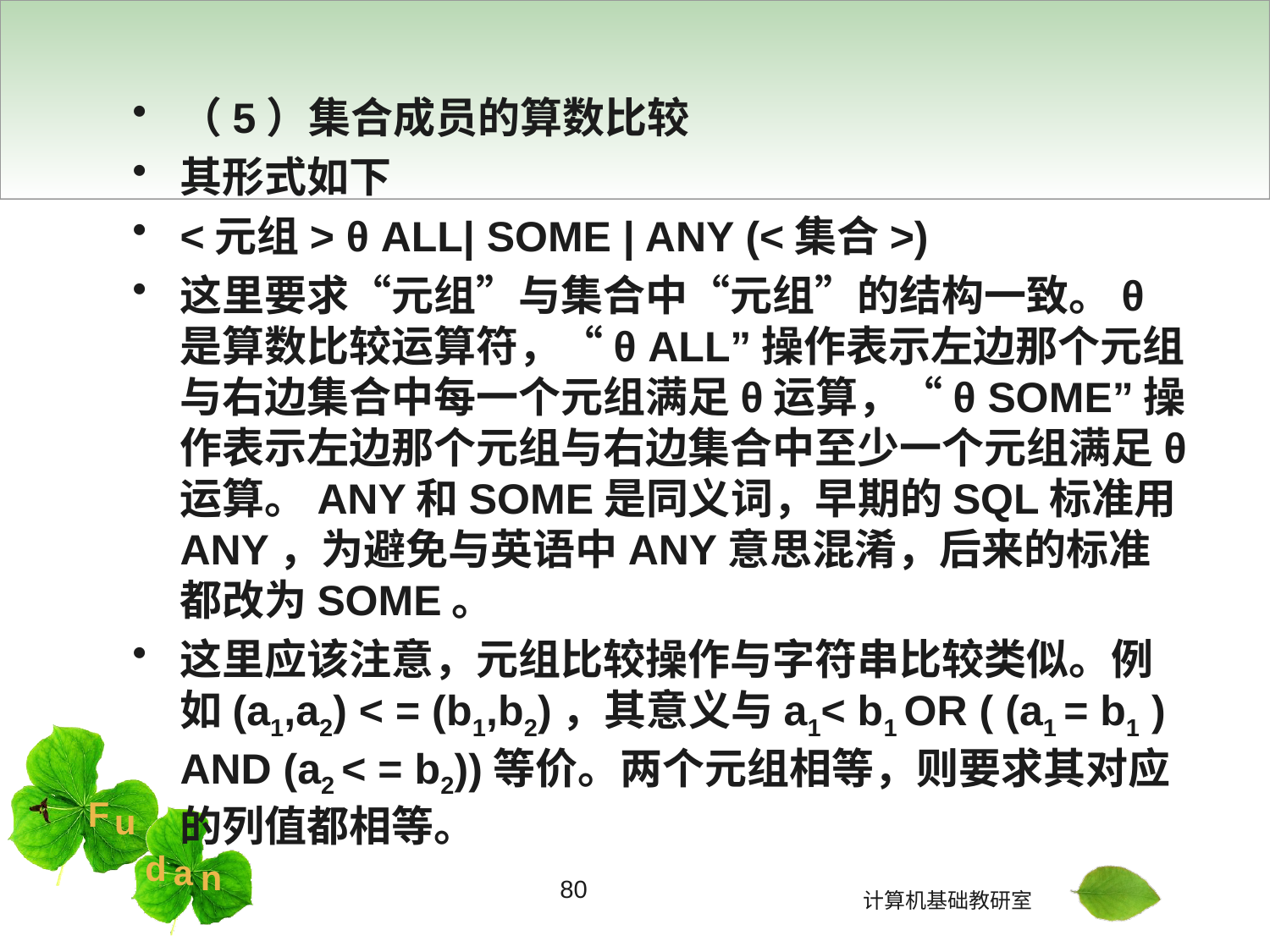

#
（5）集合成员的算数比较
其形式如下
<元组> θ ALL| SOME | ANY (<集合>)
这里要求“元组”与集合中“元组”的结构一致。θ是算数比较运算符，“θ ALL”操作表示左边那个元组与右边集合中每一个元组满足θ运算，“θ SOME”操作表示左边那个元组与右边集合中至少一个元组满足θ运算。ANY和SOME是同义词，早期的SQL标准用ANY，为避免与英语中ANY意思混淆，后来的标准都改为SOME。
这里应该注意，元组比较操作与字符串比较类似。例如(a1,a2) < = (b1,b2)，其意义与a1< b1 OR ( (a1 = b1 ) AND (a2 < = b2))等价。两个元组相等，则要求其对应的列值都相等。
80